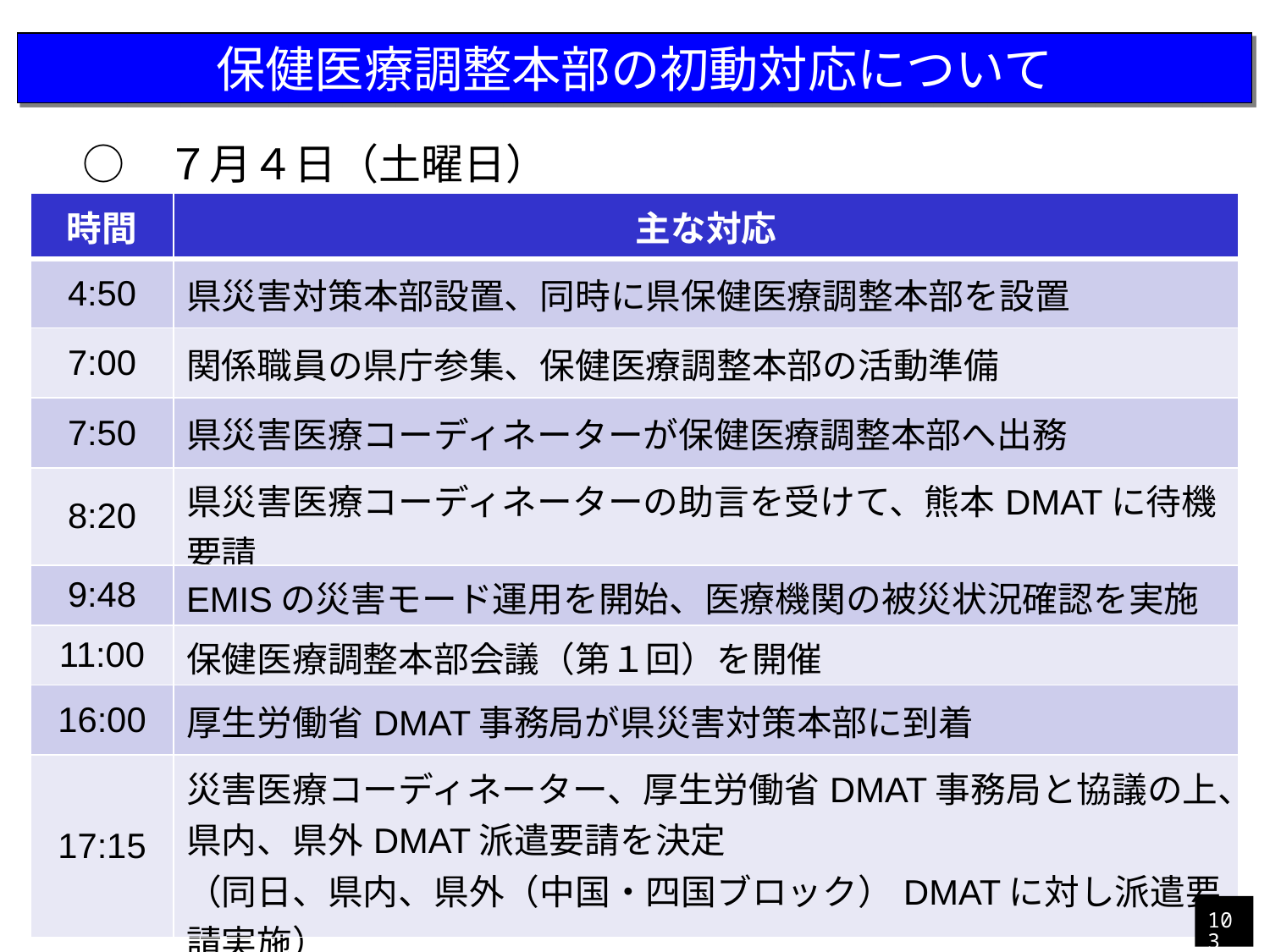

保健医療調整本部の初動対応について
　　○　７月４日（土曜日）

| 時間 | 主な対応 |
| --- | --- |
| 4:50 | 県災害対策本部設置、同時に県保健医療調整本部を設置 |
| 7:00 | 関係職員の県庁参集、保健医療調整本部の活動準備 |
| 7:50 | 県災害医療コーディネーターが保健医療調整本部へ出務 |
| 8:20 | 県災害医療コーディネーターの助言を受けて、熊本DMATに待機要請 |
| 9:48 | EMISの災害モード運用を開始、医療機関の被災状況確認を実施 |
| 11:00 | 保健医療調整本部会議（第１回）を開催 |
| 16:00 | 厚生労働省DMAT事務局が県災害対策本部に到着 |
| 17:15 | 災害医療コーディネーター、厚生労働省DMAT事務局と協議の上、 県内、県外DMAT派遣要請を決定 （同日、県内、県外（中国・四国ブロック）DMATに対し派遣要請実施） |

103